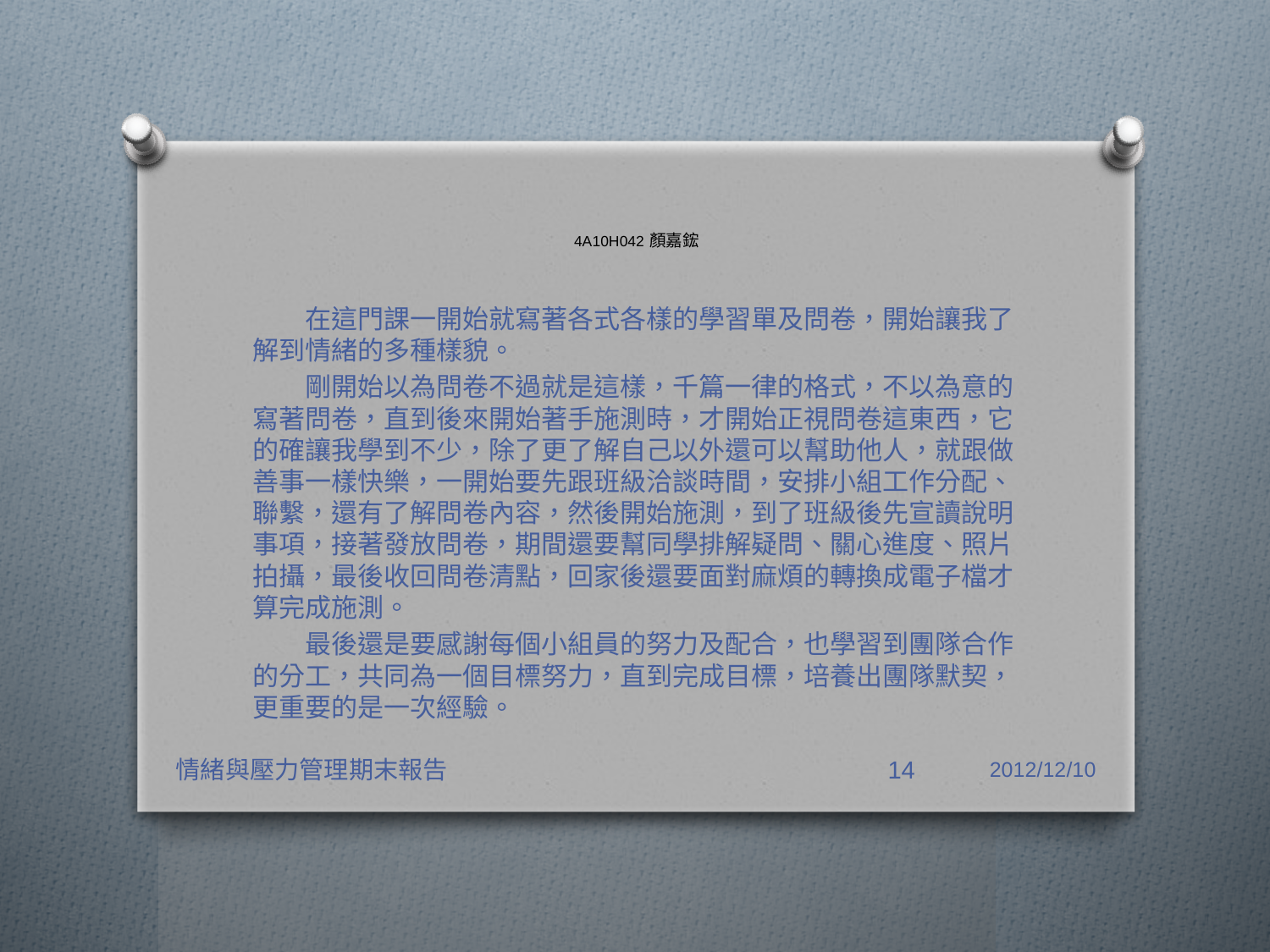

# 4A10H042 顏嘉鋐
　　在這門課一開始就寫著各式各樣的學習單及問卷，開始讓我了解到情緒的多種樣貌。
　　剛開始以為問卷不過就是這樣，千篇一律的格式，不以為意的寫著問卷，直到後來開始著手施測時，才開始正視問卷這東西，它的確讓我學到不少，除了更了解自己以外還可以幫助他人，就跟做善事一樣快樂，一開始要先跟班級洽談時間，安排小組工作分配、聯繫，還有了解問卷內容，然後開始施測，到了班級後先宣讀說明事項，接著發放問卷，期間還要幫同學排解疑問、關心進度、照片拍攝，最後收回問卷清點，回家後還要面對麻煩的轉換成電子檔才算完成施測。
　　最後還是要感謝每個小組員的努力及配合，也學習到團隊合作的分工，共同為一個目標努力，直到完成目標，培養出團隊默契，更重要的是一次經驗。
情緒與壓力管理期末報告
14
2012/12/10